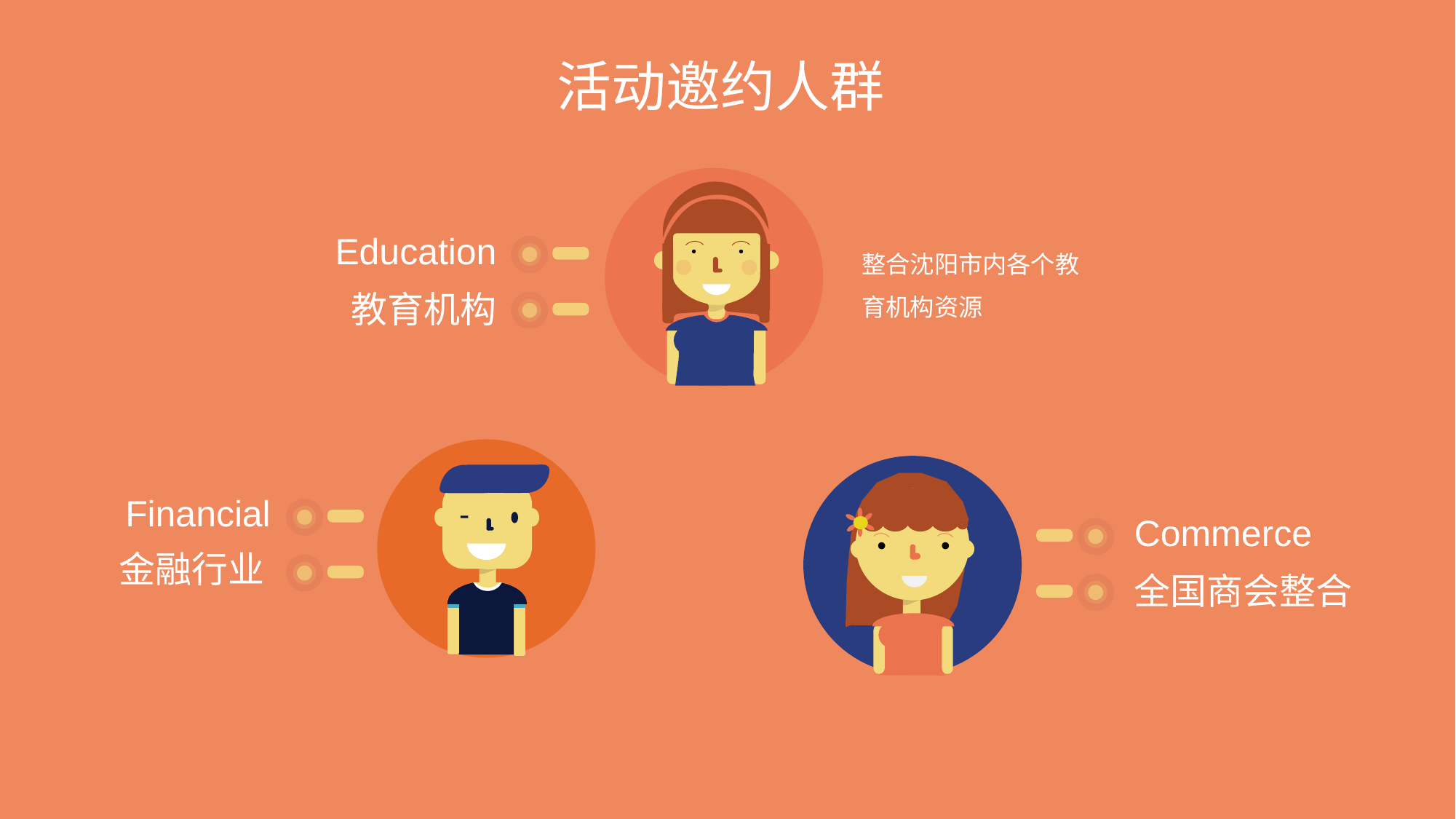

活动邀约人群

Education
整合沈阳市内各个教育机构资源

教育机构

Financial

Commerce

金融行业

全国商会整合